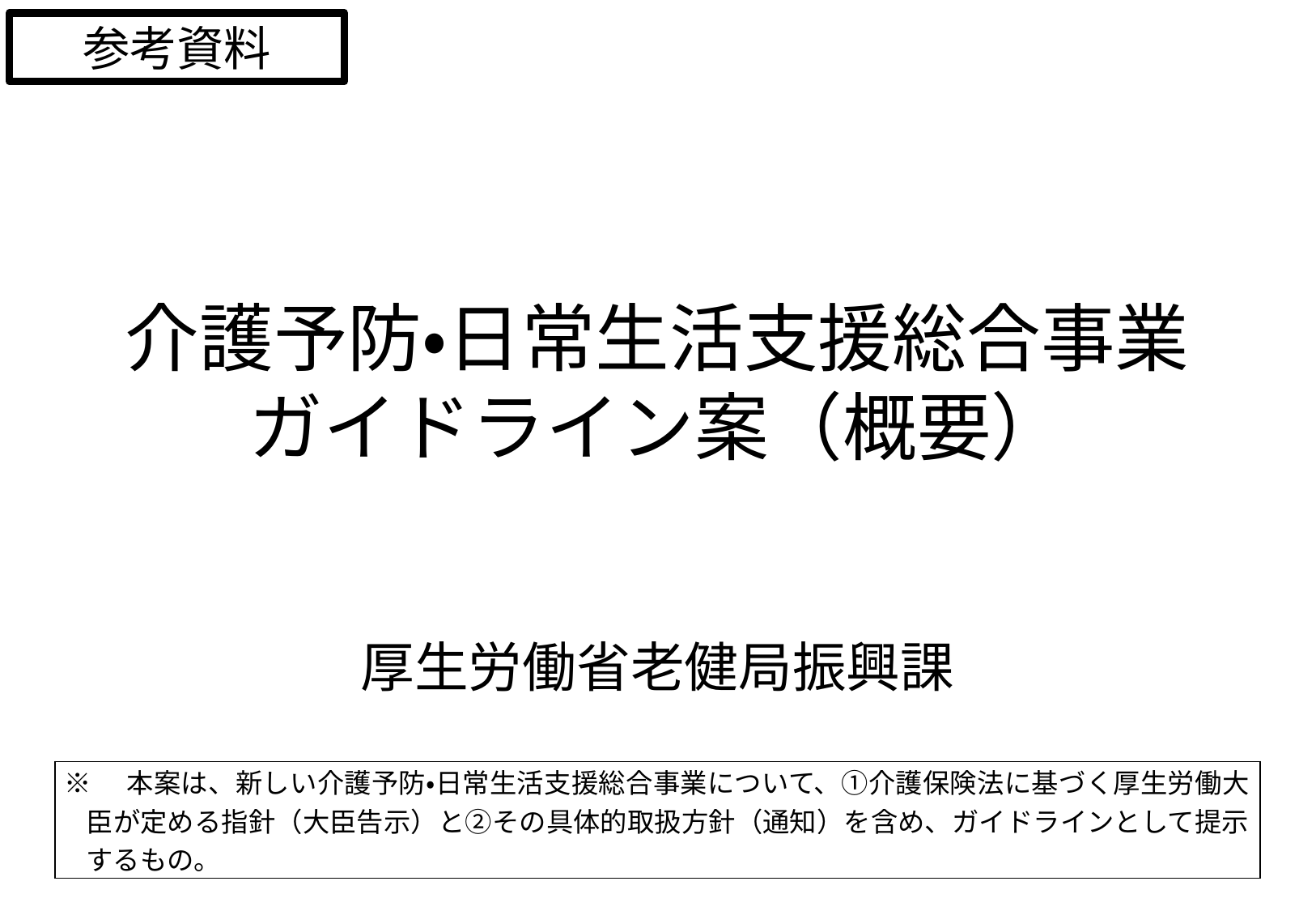

参考資料
# 介護予防・日常生活支援総合事業 ガイドライン案（概要）

厚生労働省老健局振興課
| ※　本案は、新しい介護予防・日常生活支援総合事業について、①介護保険法に基づく厚生労働大臣が定める指針（大臣告示）と②その具体的取扱方針（通知）を含め、ガイドラインとして提示するもの。 |
| --- |